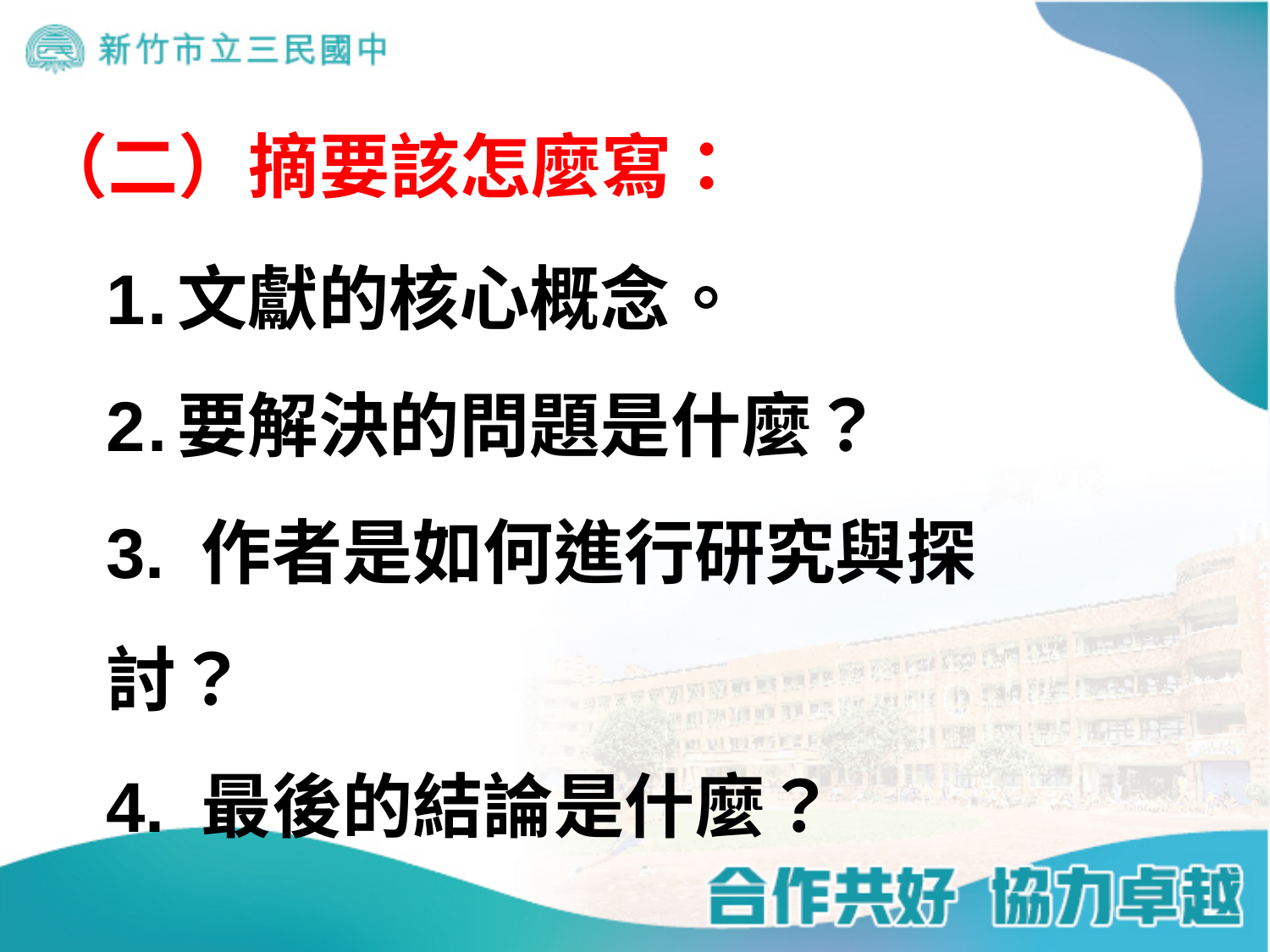

（二）摘要該怎麼寫：
文獻的核心概念。
要解決的問題是什麼？
3. 作者是如何進行研究與探討？
4. 最後的結論是什麼？